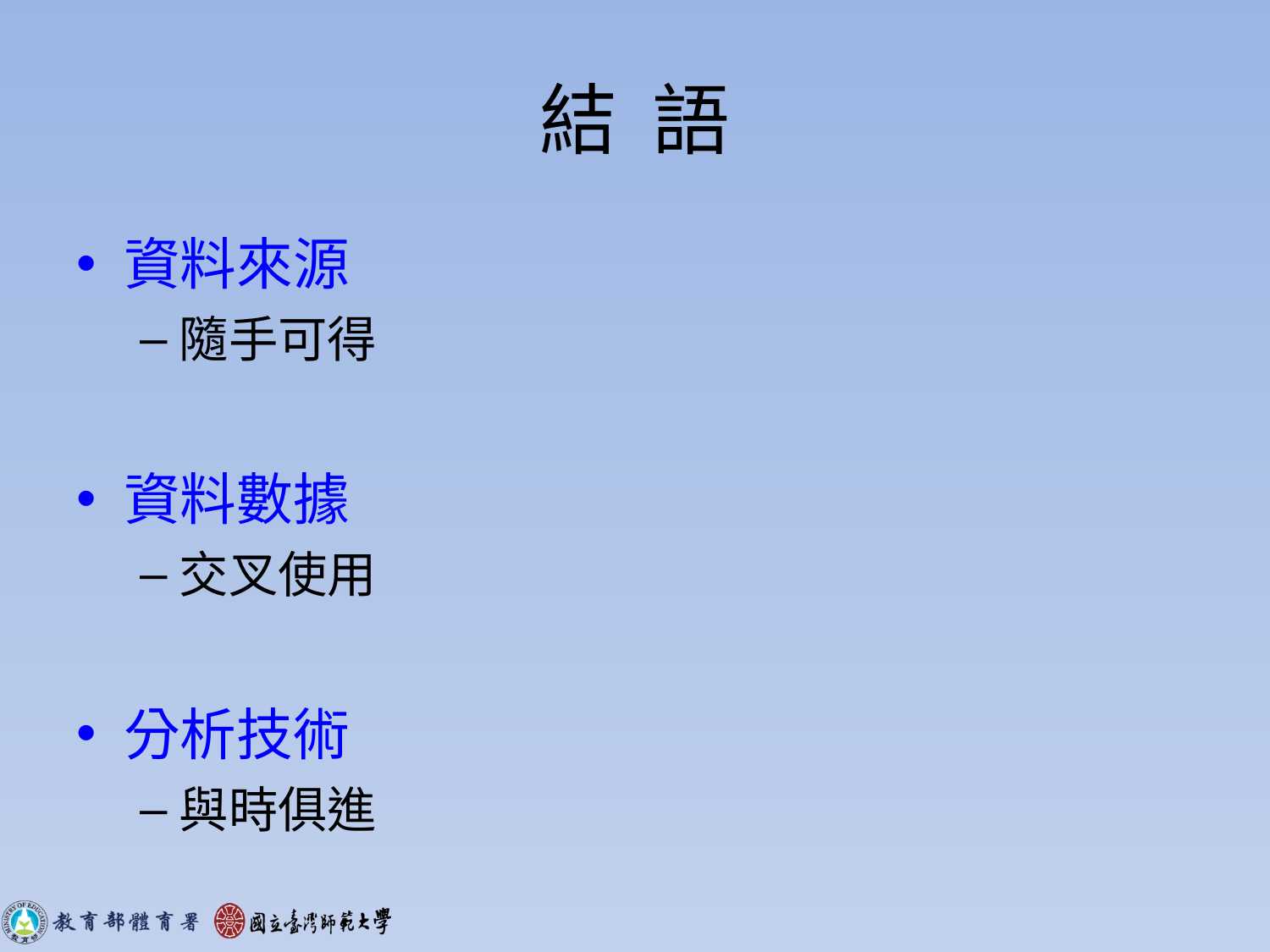

# 結  語
資料來源
隨手可得

資料數據
交叉使用

分析技術
與時俱進